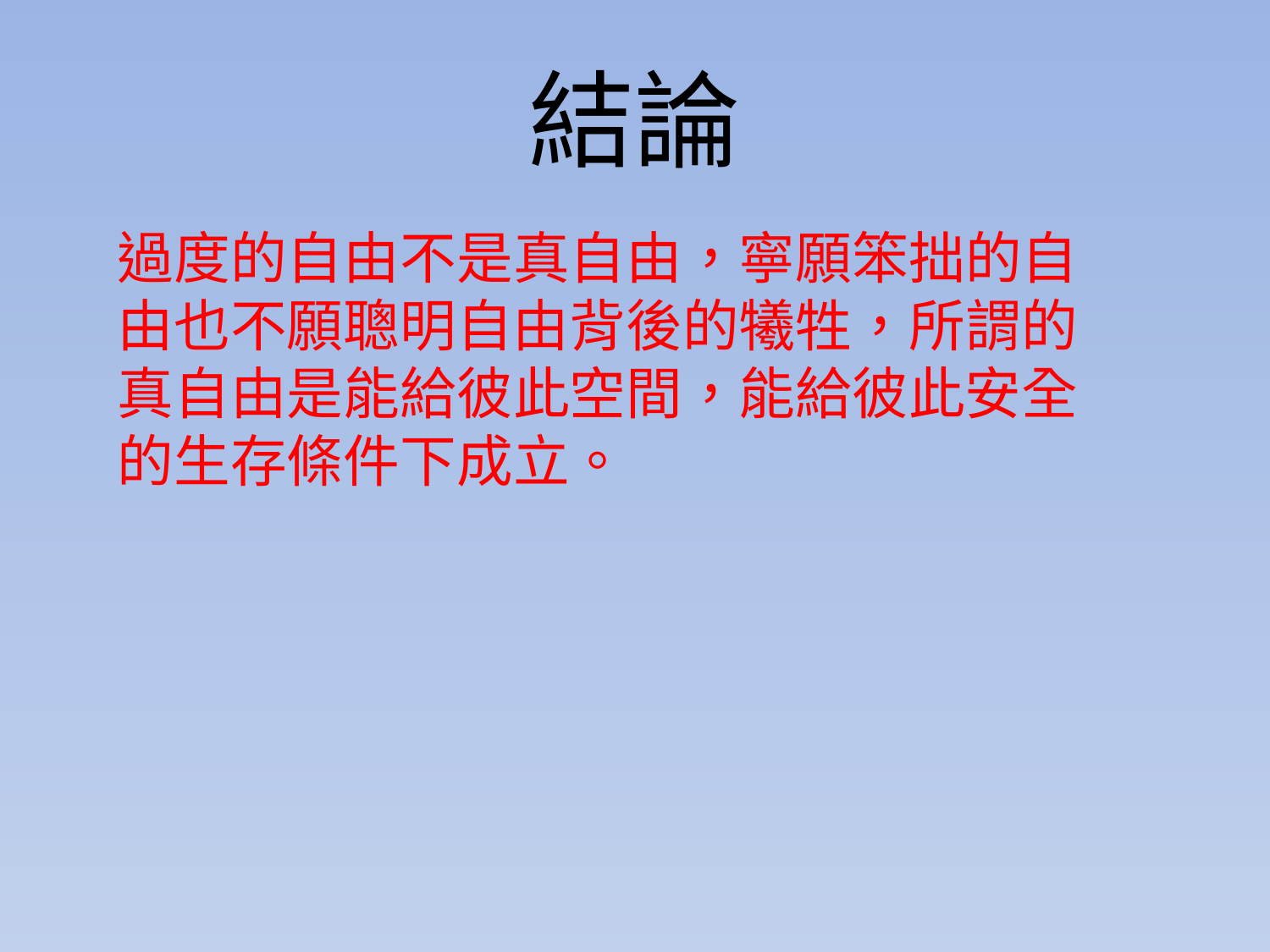

# 結論
過度的自由不是真自由，寧願笨拙的自由也不願聰明自由背後的犧牲，所謂的真自由是能給彼此空間，能給彼此安全的生存條件下成立。